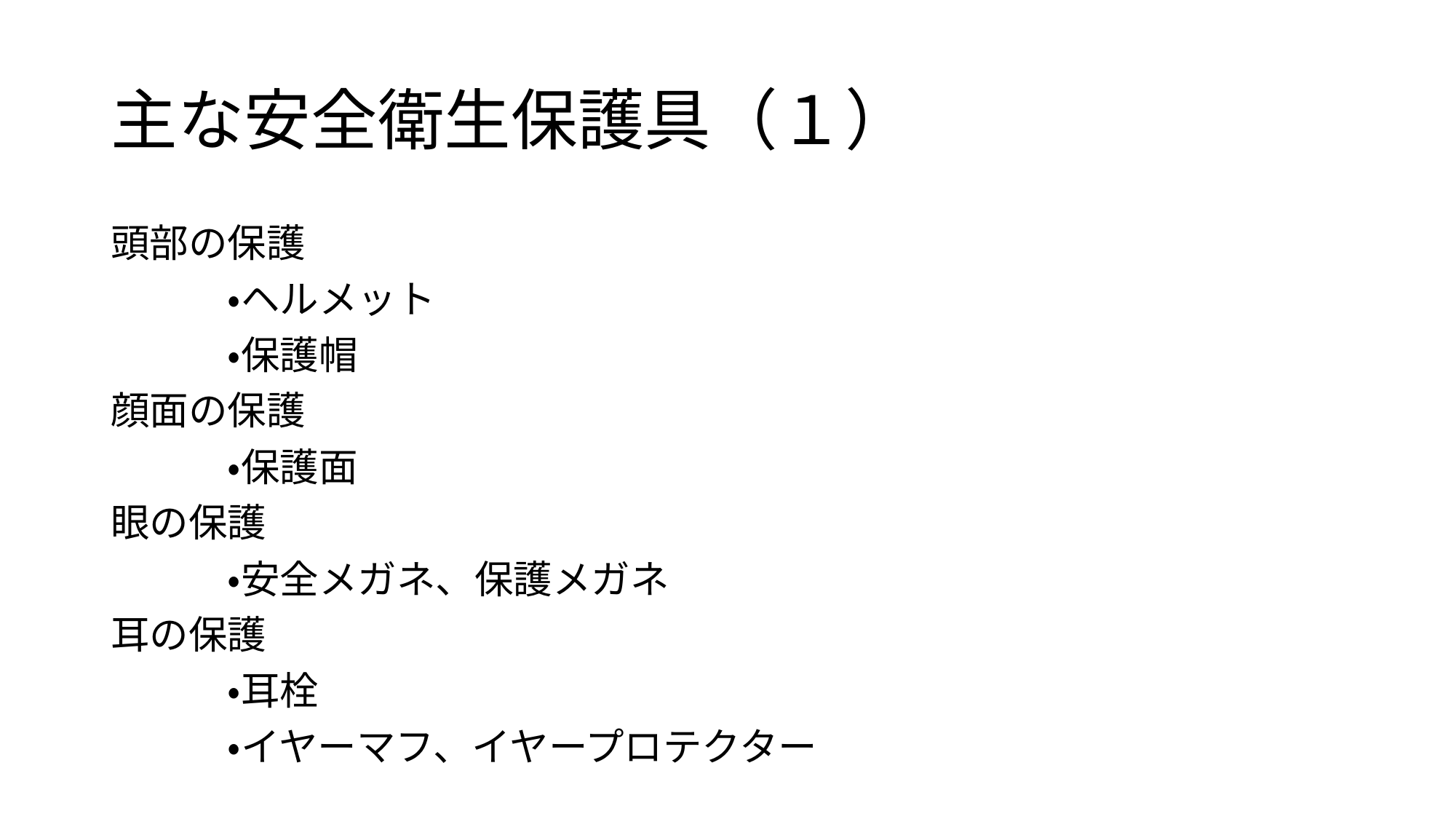

# 主な安全衛生保護具（１）
頭部の保護
　　　・ヘルメット
　　　・保護帽
顔面の保護
　　　・保護面
眼の保護
　　　・安全メガネ、保護メガネ
耳の保護
　　　・耳栓
　　　・イヤーマフ、イヤープロテクター